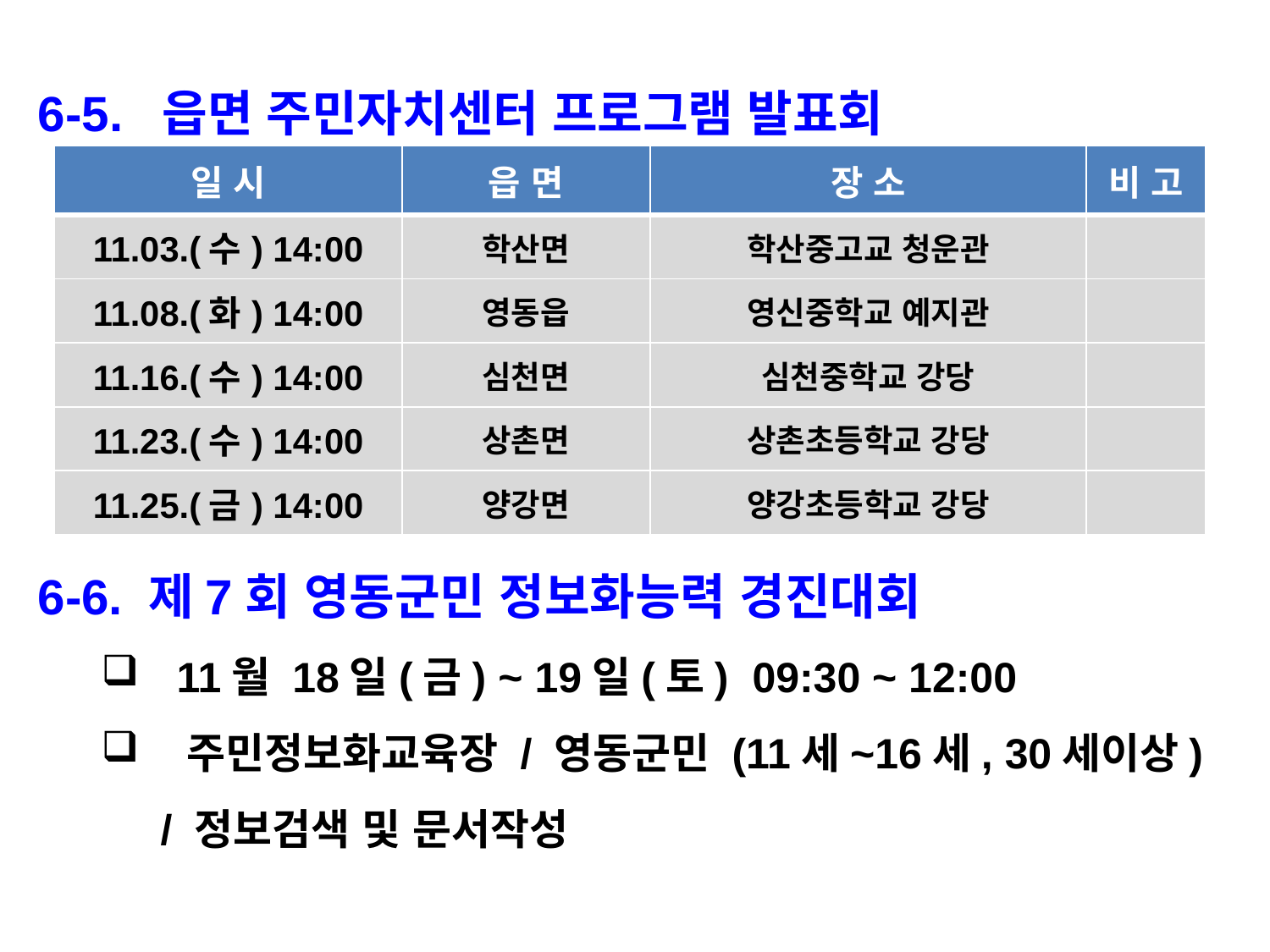

6-5.  읍면 주민자치센터 프로그램 발표회

| 일 시 | 읍 면 | 장 소 | 비 고 |
| --- | --- | --- | --- |
| 11.03.(수) 14:00 | 학산면 | 학산중고교 청운관 |  |
| 11.08.(화) 14:00 | 영동읍 | 영신중학교 예지관 |  |
| 11.16.(수) 14:00 | 심천면 | 심천중학교 강당 |  |
| 11.23.(수) 14:00 | 상촌면 | 상촌초등학교 강당 |  |
| 11.25.(금) 14:00 | 양강면 | 양강초등학교 강당 |  |
6-6. 제7회 영동군민 정보화능력 경진대회
 11월 18일(금) ~ 19일(토)  09:30 ~ 12:00
 주민정보화교육장 / 영동군민 (11세~16세, 30세이상)
     / 정보검색 및 문서작성